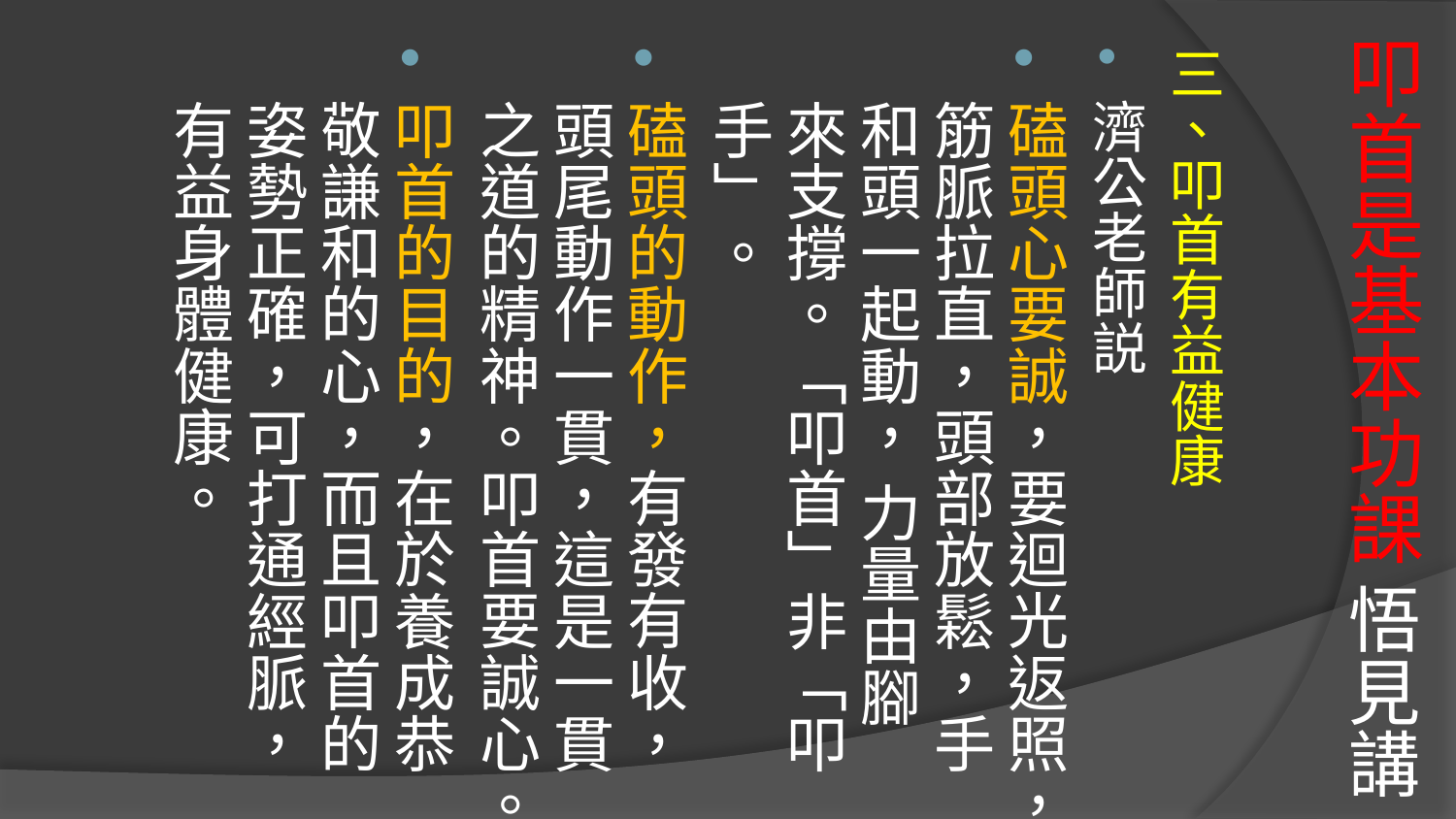

三、叩首有益健康
濟公老師説
磕頭心要誠，要迴光返照，筋脈拉直，頭部放鬆，手和頭一起動， 力量由腳來支撐。「叩首」非「叩手」。
磕頭的動作，有發有收，頭尾動作一貫，這是一貫之道的精神。叩首要誠心。
叩首的目的，在於養成恭敬謙和的心，而且叩首的姿勢正確，可打通經脈，有益身體健康。
# 叩首是基本功課 悟見講